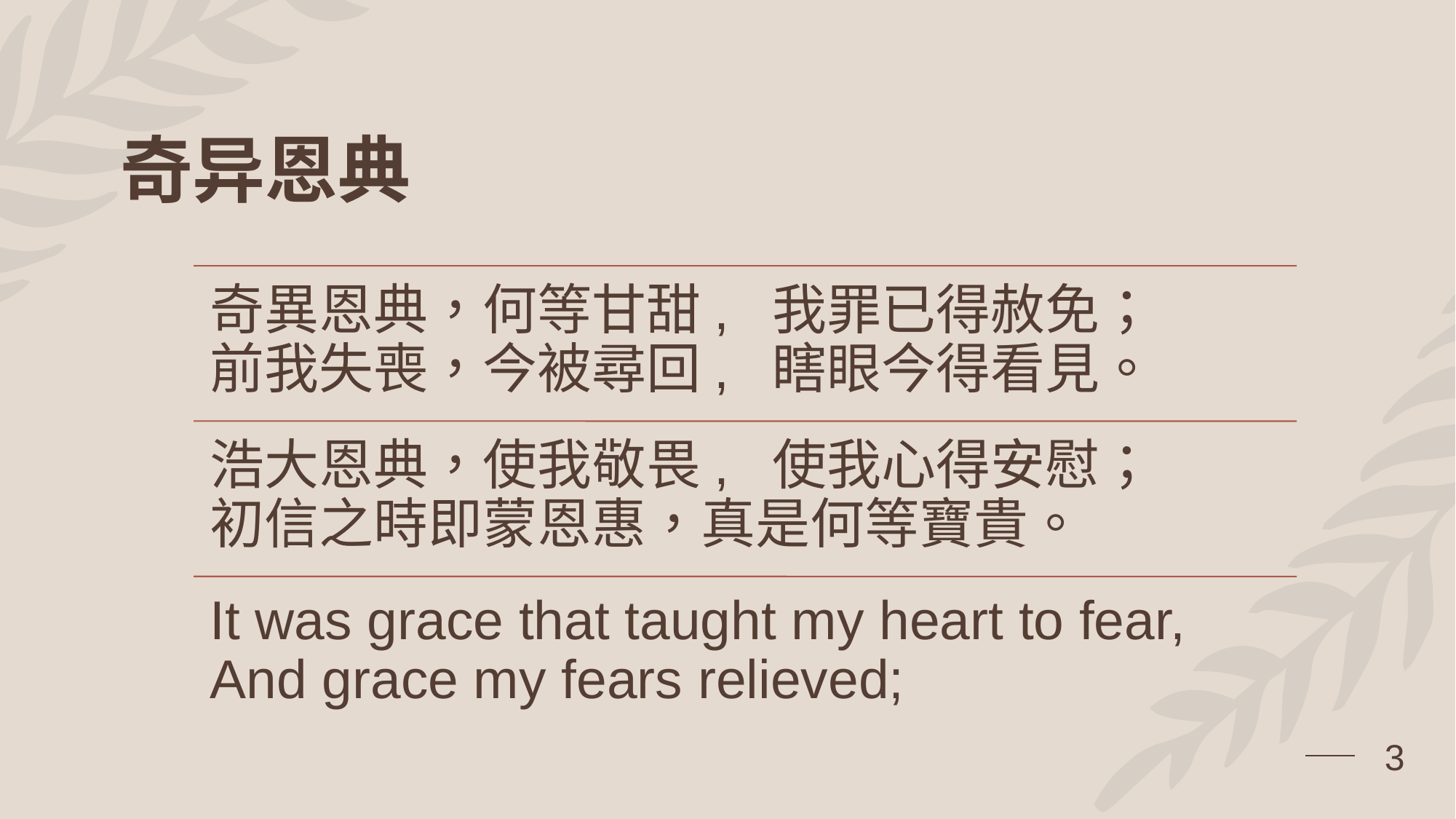

# 奇异恩典
奇異恩典，何等甘甜,  我罪已得赦免；
前我失喪，今被尋回,  瞎眼今得看見。
浩大恩典，使我敬畏,  使我心得安慰；
初信之時即蒙恩惠，真是何等寶貴。
It was grace that taught my heart to fear,
And grace my fears relieved;
3